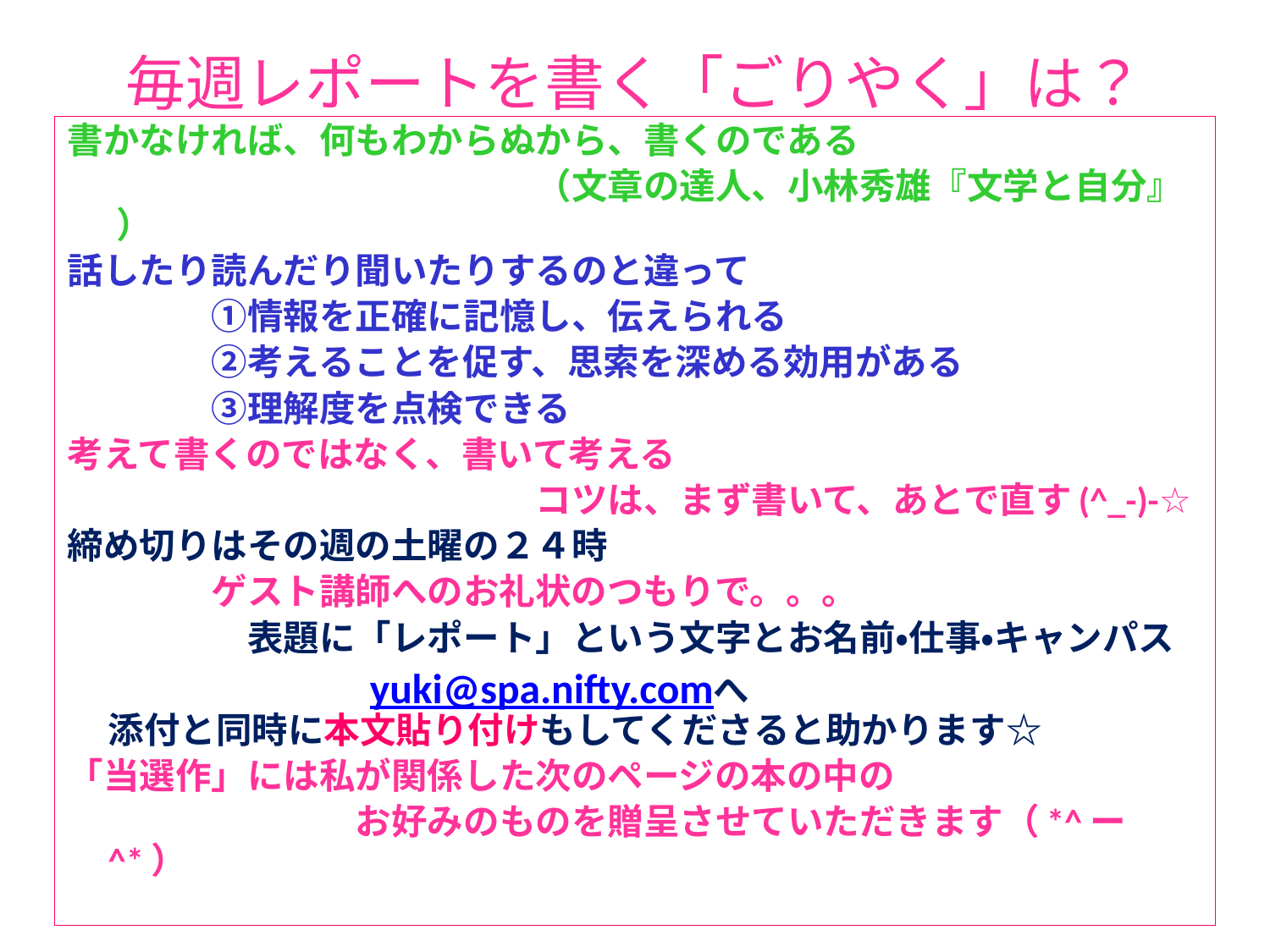

毎週レポートを書く「ごりやく」は？
書かなければ、何もわからぬから、書くのである
　　　　　　　　　　　　　（文章の達人、小林秀雄『文学と自分』 ）
話したり読んだり聞いたりするのと違って
　　　　①情報を正確に記憶し、伝えられる
　　　　②考えることを促す、思索を深める効用がある
　　　　③理解度を点検できる
考えて書くのではなく、書いて考える
　　　　　　　　　　　　　コツは、まず書いて、あとで直す(^_-)-☆
締め切りはその週の土曜の２４時
　　　　ゲスト講師へのお礼状のつもりで。。。
　　　　　表題に「レポート」という文字とお名前・仕事・キャンパス
　　　　　　　　yuki@spa.nifty.comへ
添付と同時に本文貼り付けもしてくださると助かります☆
「当選作」には私が関係した次のページの本の中の
　　　　　　　　お好みのものを贈呈させていただきます（*^ー^*）